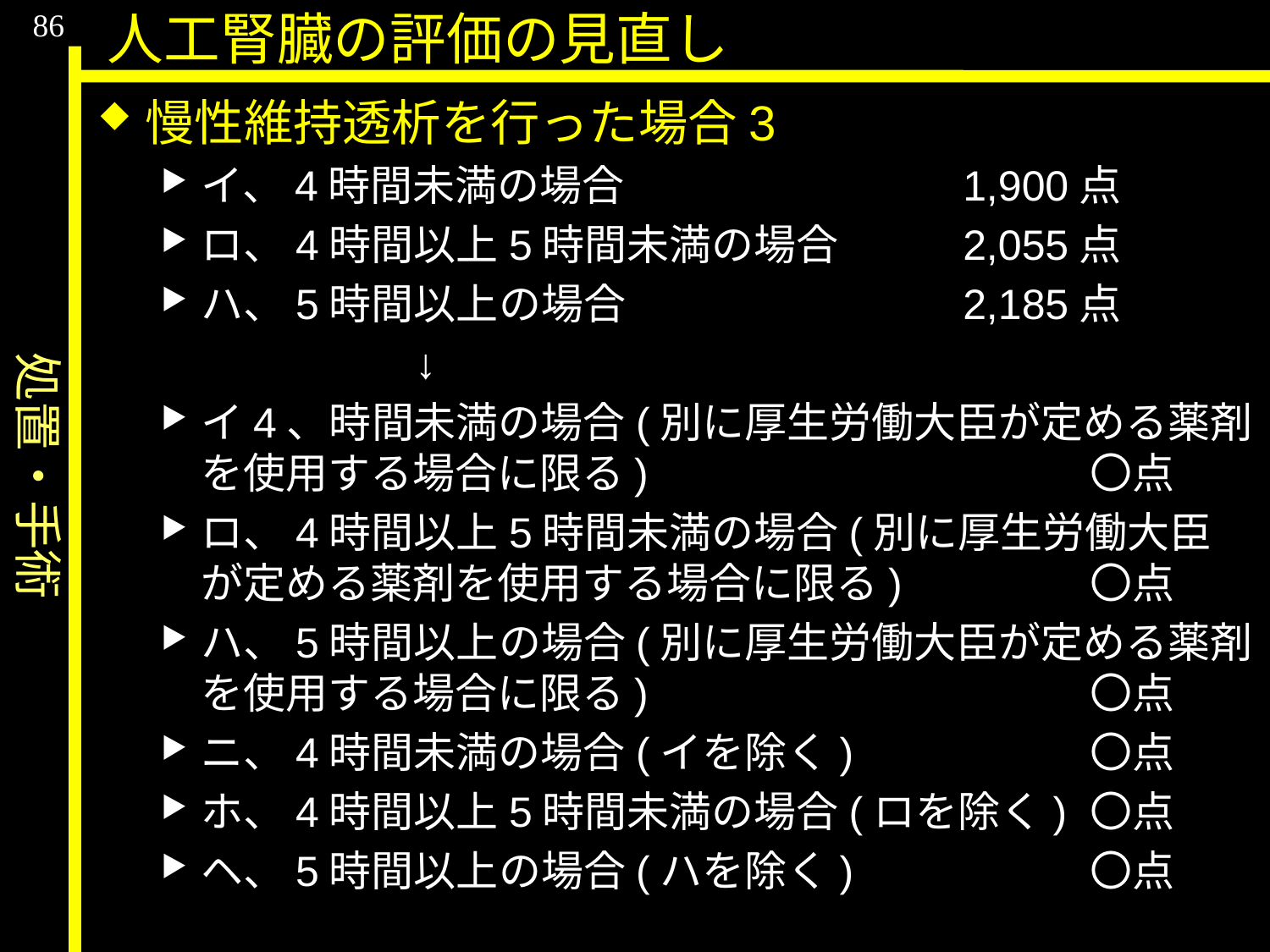

処置・手術
86
人工腎臓の評価の見直し

慢性維持透析を行った場合3
イ、4時間未満の場合			1,900点
ロ、4時間以上5時間未満の場合	2,055点
ハ、5時間以上の場合			2,185点
		↓
イ4、時間未満の場合(別に厚生労働大臣が定める薬剤を使用する場合に限る)				〇点
ロ、4時間以上5時間未満の場合(別に厚生労働大臣が定める薬剤を使用する場合に限る)		〇点
ハ、5時間以上の場合(別に厚生労働大臣が定める薬剤を使用する場合に限る)				〇点
ニ、4時間未満の場合(イを除く)		〇点
ホ、4時間以上5時間未満の場合(ロを除く)	〇点
ヘ、5時間以上の場合(ハを除く)		〇点